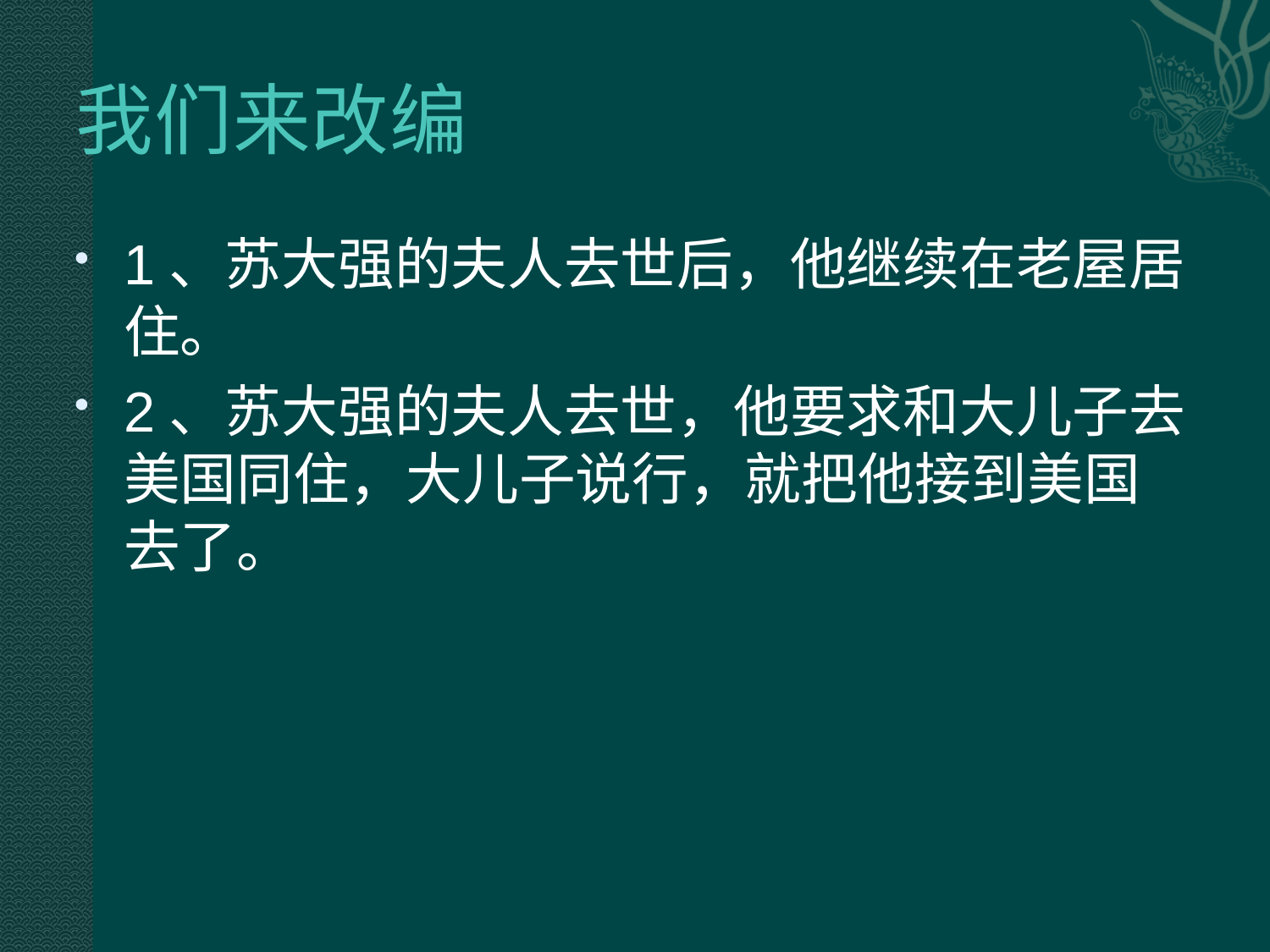

# 我们来改编
1、苏大强的夫人去世后，他继续在老屋居住。
2、苏大强的夫人去世，他要求和大儿子去美国同住，大儿子说行，就把他接到美国去了。